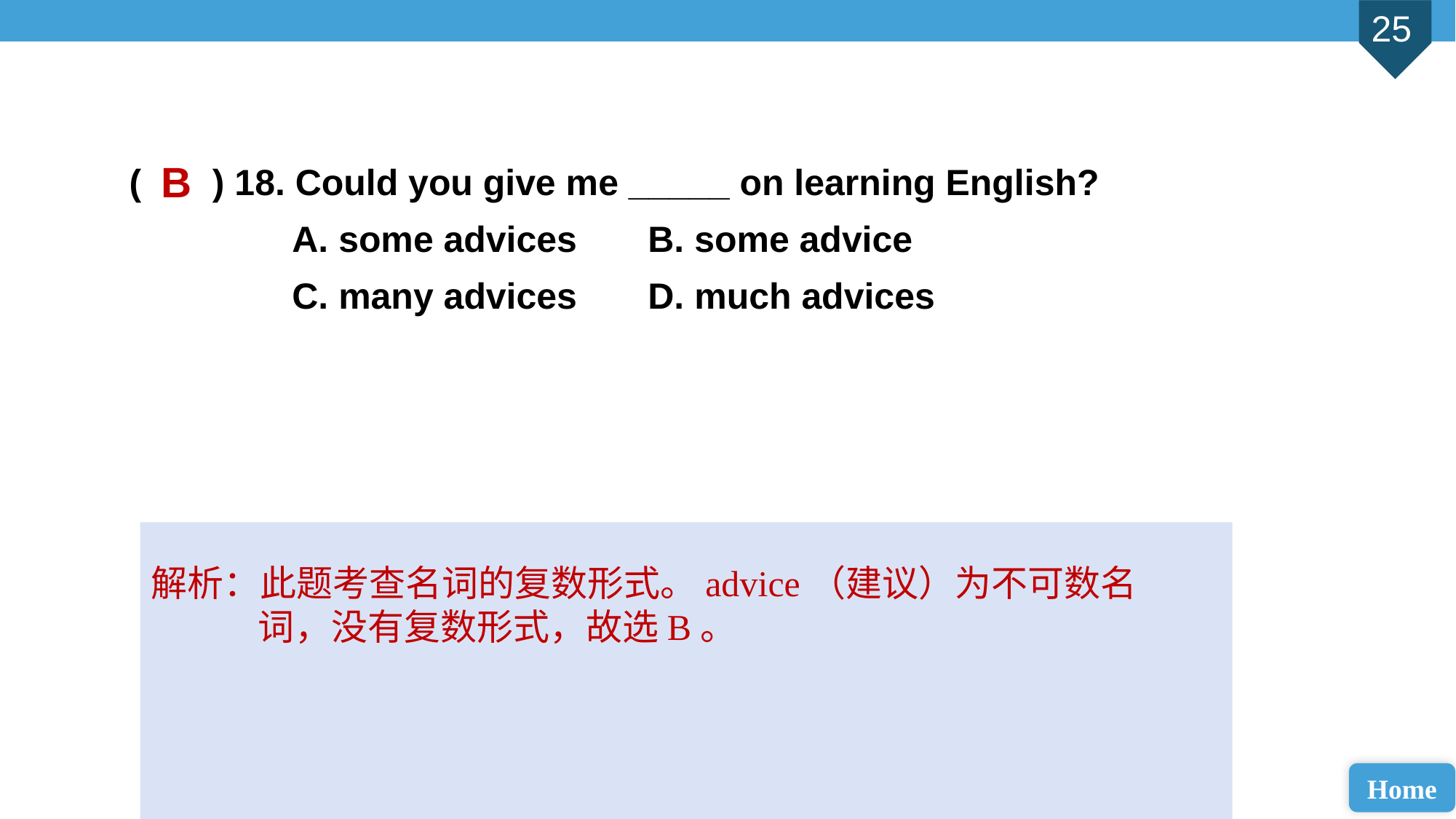

(       ) 18. Could you give me _____ on learning English?
                A. some advices       B. some advice
                C. many advices       D. much advices
B

解析：此题考查名词的复数形式。advice（建议）为不可数名词，没有复数形式，故选B。